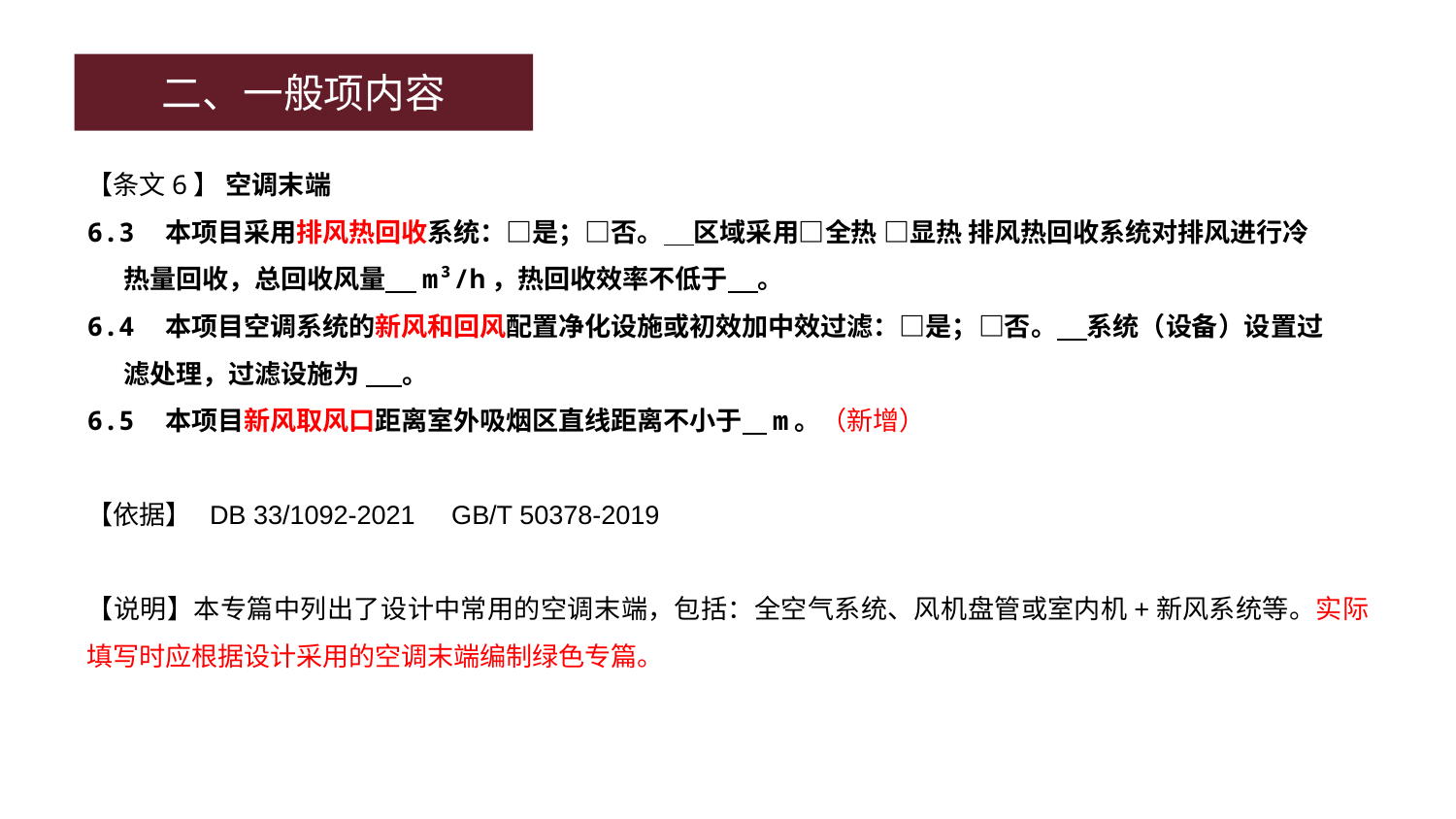

二、一般项内容
【条文6】 空调末端
6.3	 本项目采用排风热回收系统：□是；□否。     区域采用□全热 □显热 排风热回收系统对排风进行冷
     热量回收，总回收风量     m³/h，热回收效率不低于     。
6.4	 本项目空调系统的新风和回风配置净化设施或初效加中效过滤：□是；□否。     系统（设备）设置过
     滤处理，过滤设施为       。
6.5	 本项目新风取风口距离室外吸烟区直线距离不小于    m。（新增）

【依据】  DB 33/1092-2021     GB/T 50378-2019

【说明】本专篇中列出了设计中常用的空调末端，包括：全空气系统、风机盘管或室内机+新风系统等。实际填写时应根据设计采用的空调末端编制绿色专篇。